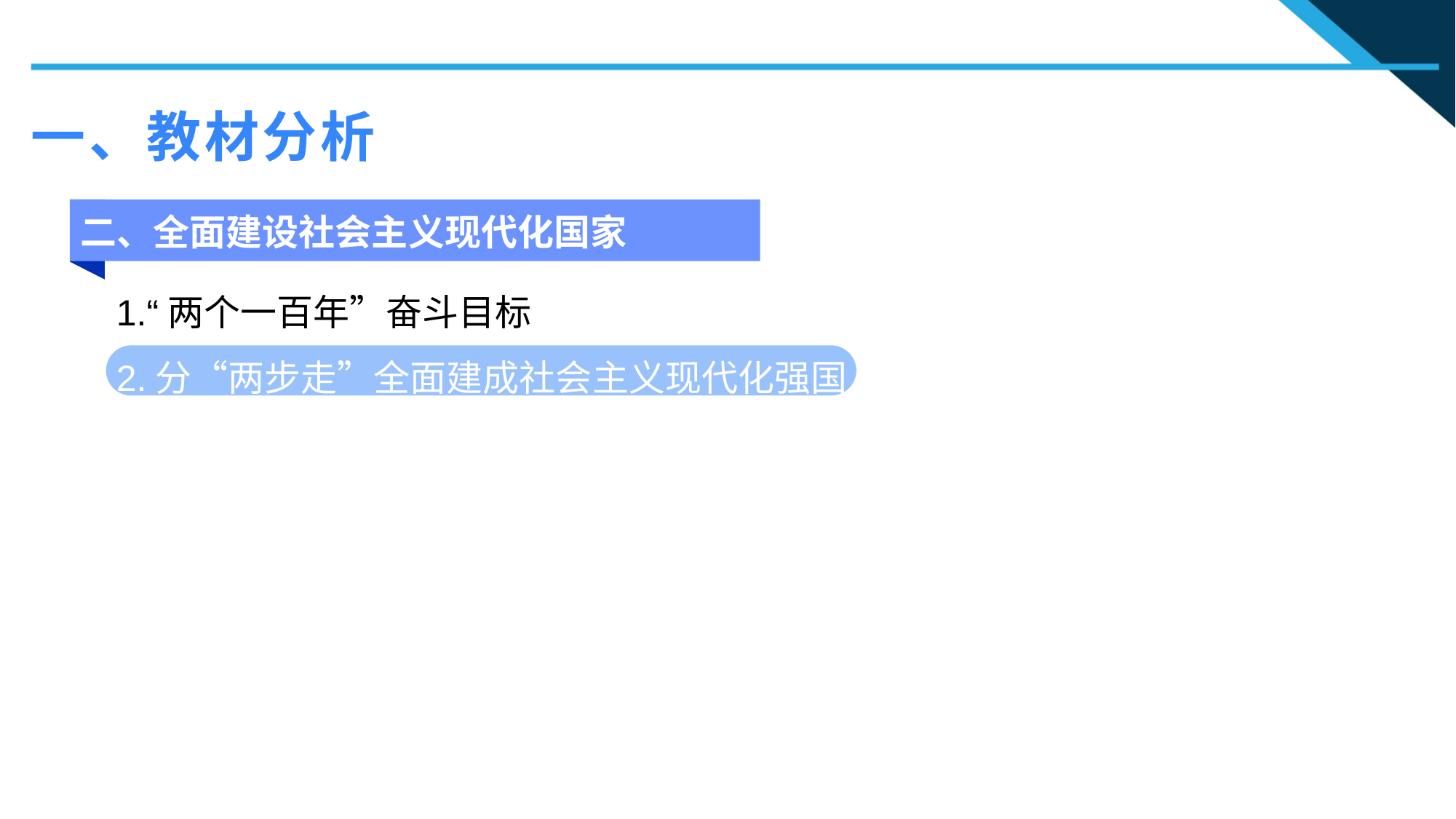

一、教材分析
二、全面建设社会主义现代化国家

1.“两个一百年”奋斗目标
2.分“两步走”全面建成社会主义现代化强国